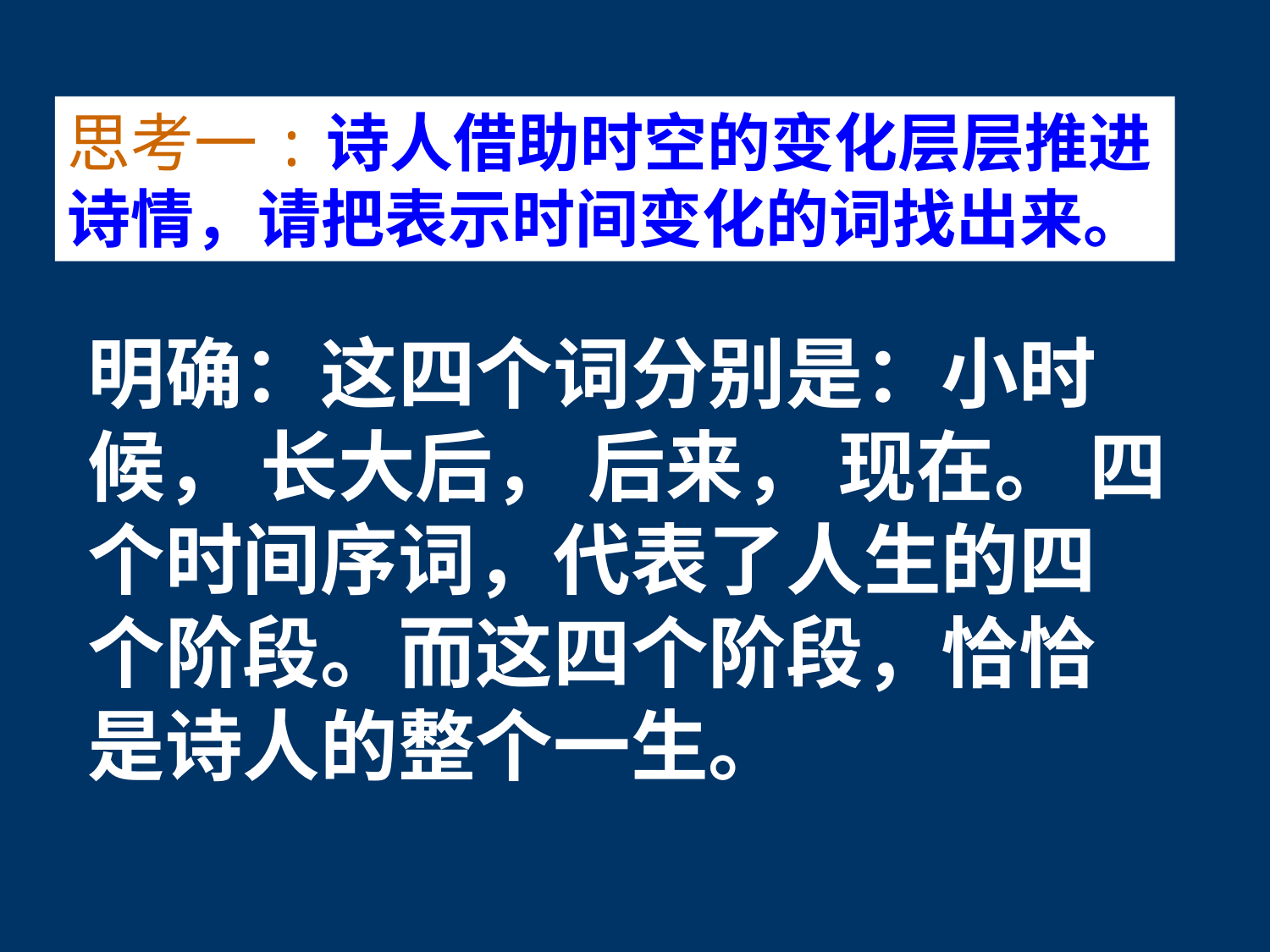

思考一:诗人借助时空的变化层层推进诗情，请把表示时间变化的词找出来。
明确：这四个词分别是：小时候， 长大后， 后来， 现在。 四个时间序词，代表了人生的四个阶段。而这四个阶段，恰恰是诗人的整个一生。